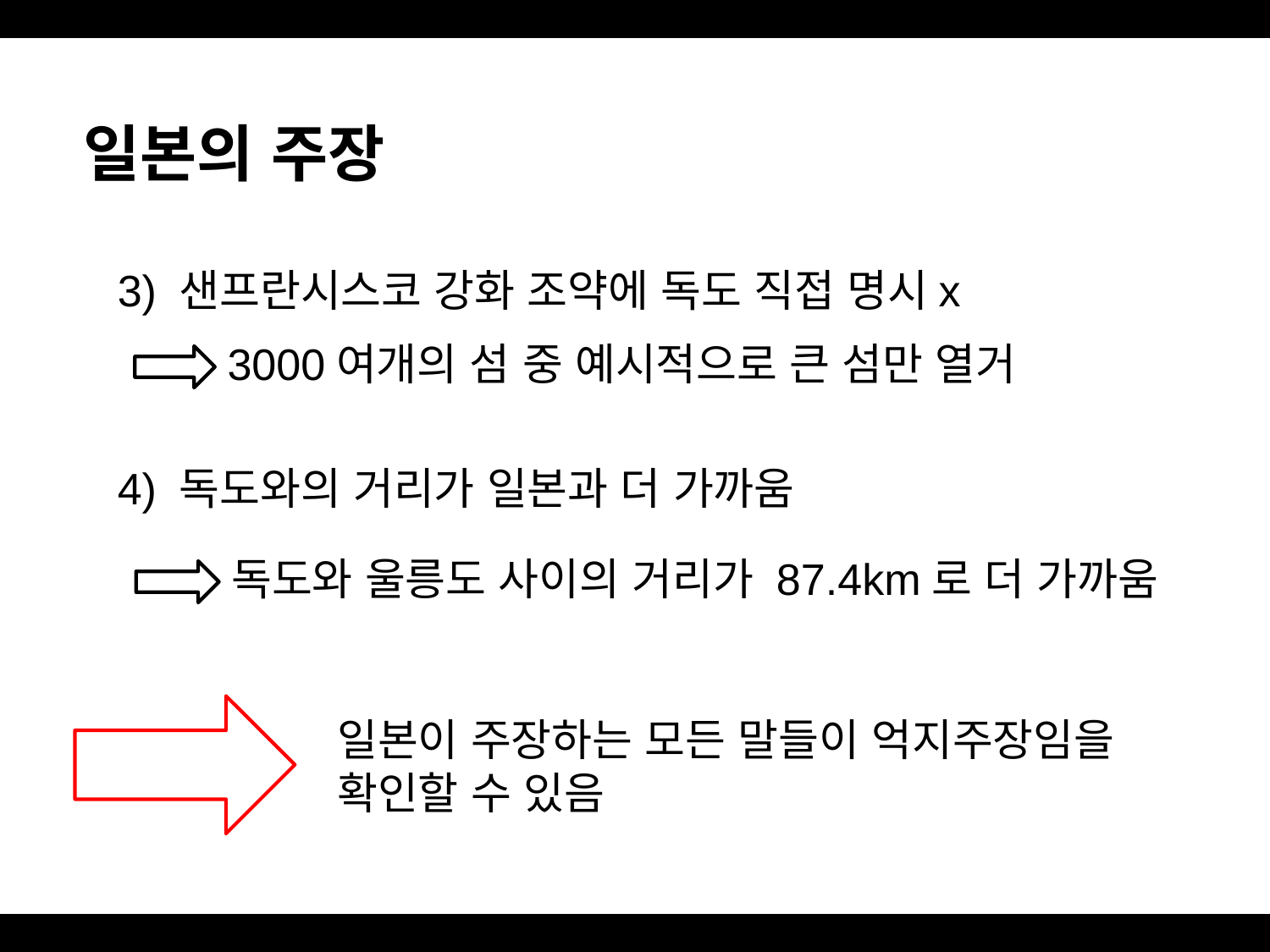

일본의 주장
3) 샌프란시스코 강화 조약에 독도 직접 명시x
3000여개의 섬 중 예시적으로 큰 섬만 열거

4) 독도와의 거리가 일본과 더 가까움
독도와 울릉도 사이의 거리가 87.4km로 더 가까움

일본이 주장하는 모든 말들이 억지주장임을 확인할 수 있음